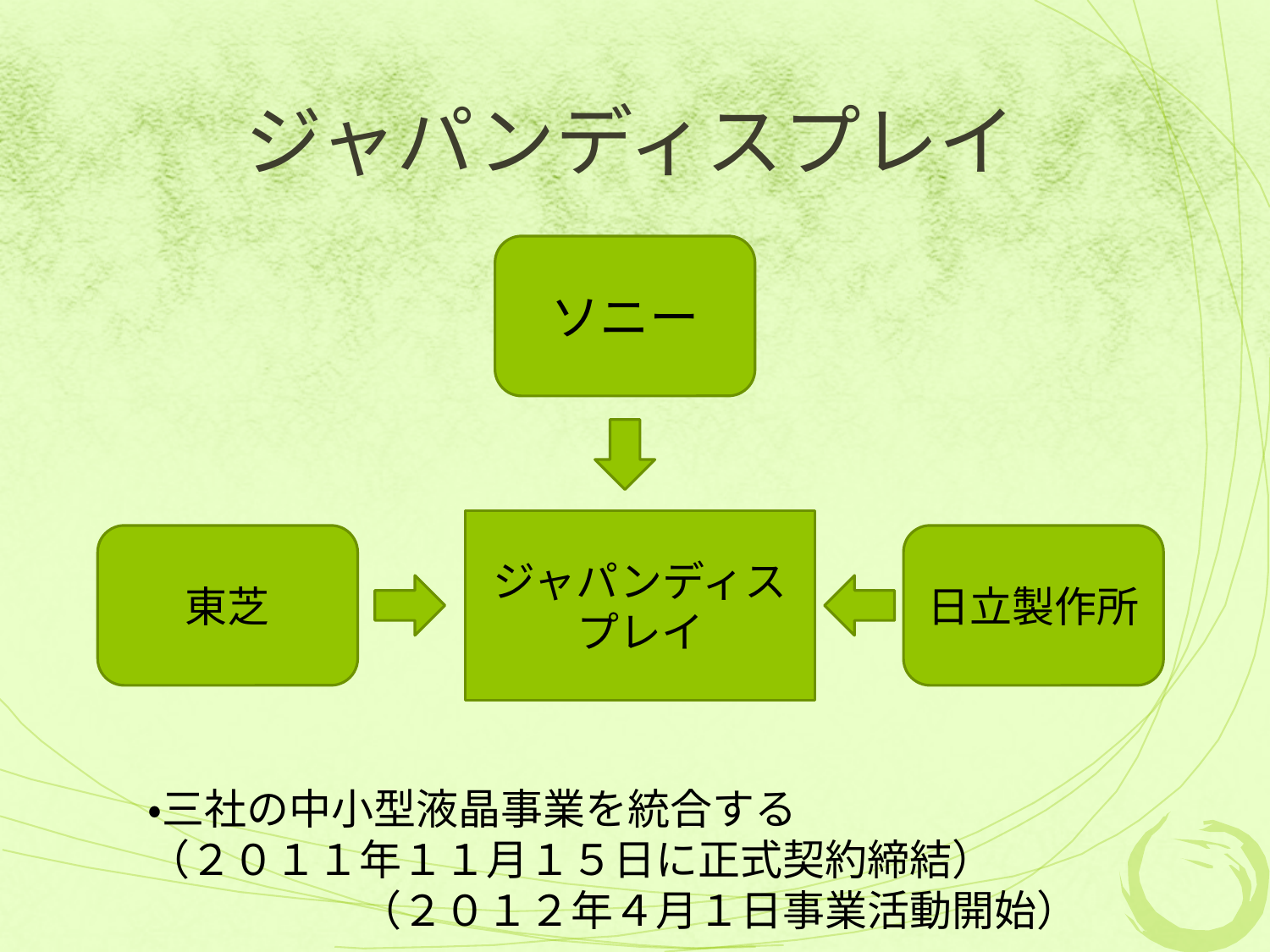

# ジャパンディスプレイ
ソニー

ジャパンディスプレイ
東芝
日立製作所

・三社の中小型液晶事業を統合する
（２０１１年１１月１５日に正式契約締結）　　　　　　　　（２０１２年４月１日事業活動開始）